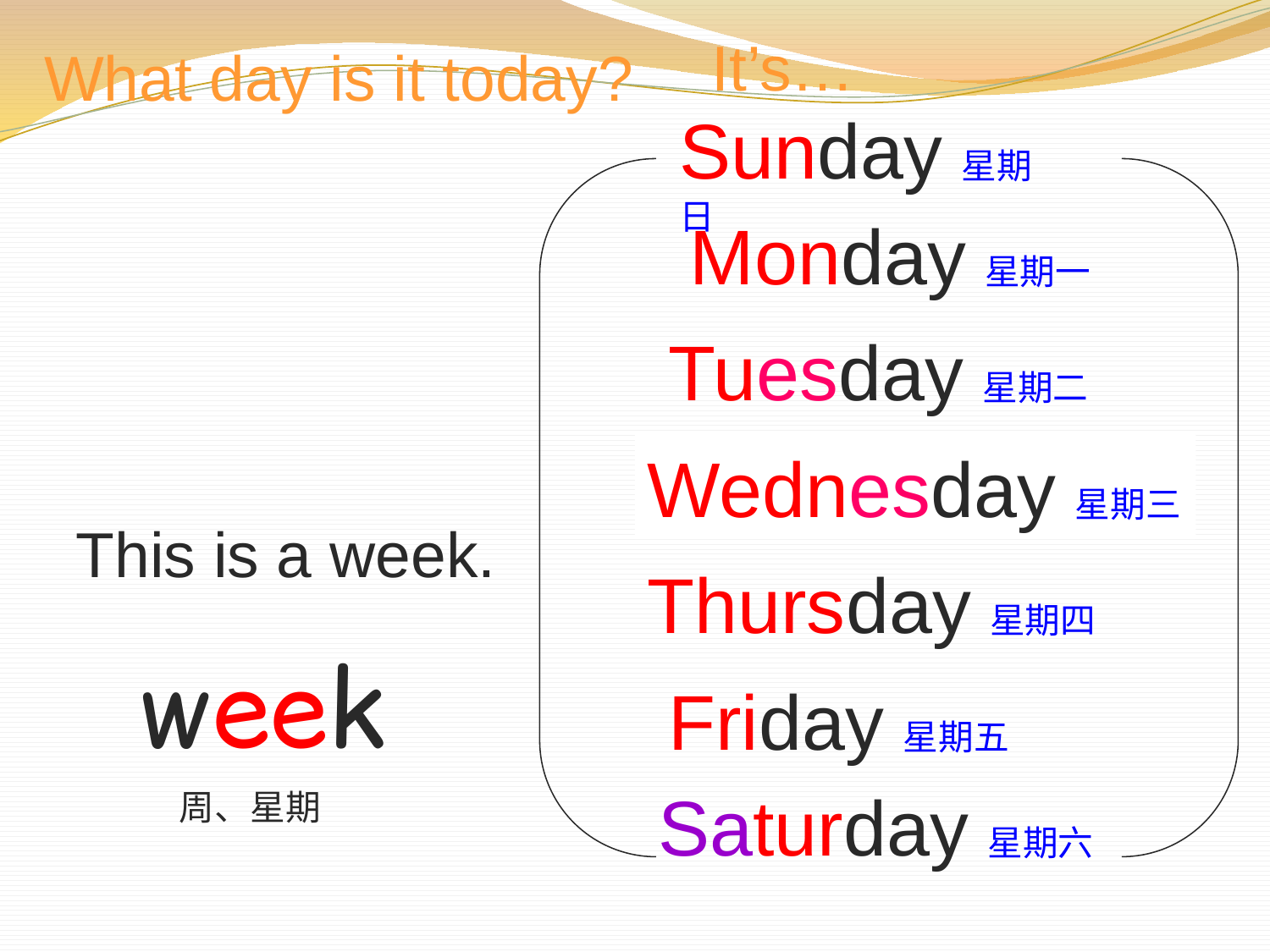

It’s…
What day is it today?
Sunday星期日

Monday星期一
Tuesday星期二
Wednesday星期三
This is a week.
Thursday星期四
week
    周、星期
Friday星期五
Saturday星期六